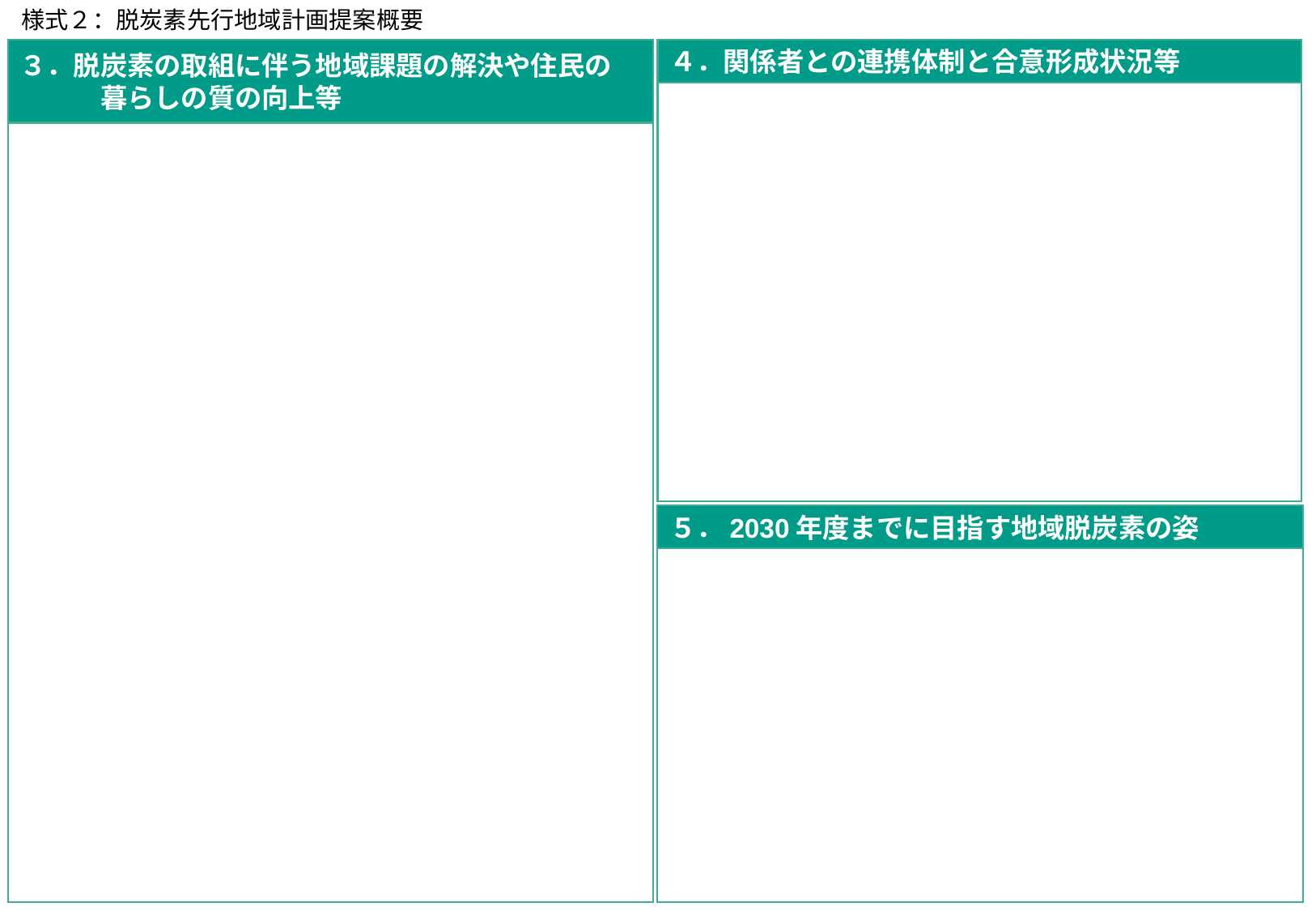

様式２：脱炭素先行地域計画提案概要
４．関係者との連携体制と合意形成状況等

３．脱炭素の取組に伴う地域課題の解決や住民の
　　　暮らしの質の向上等

５．2030年度までに目指す地域脱炭素の姿